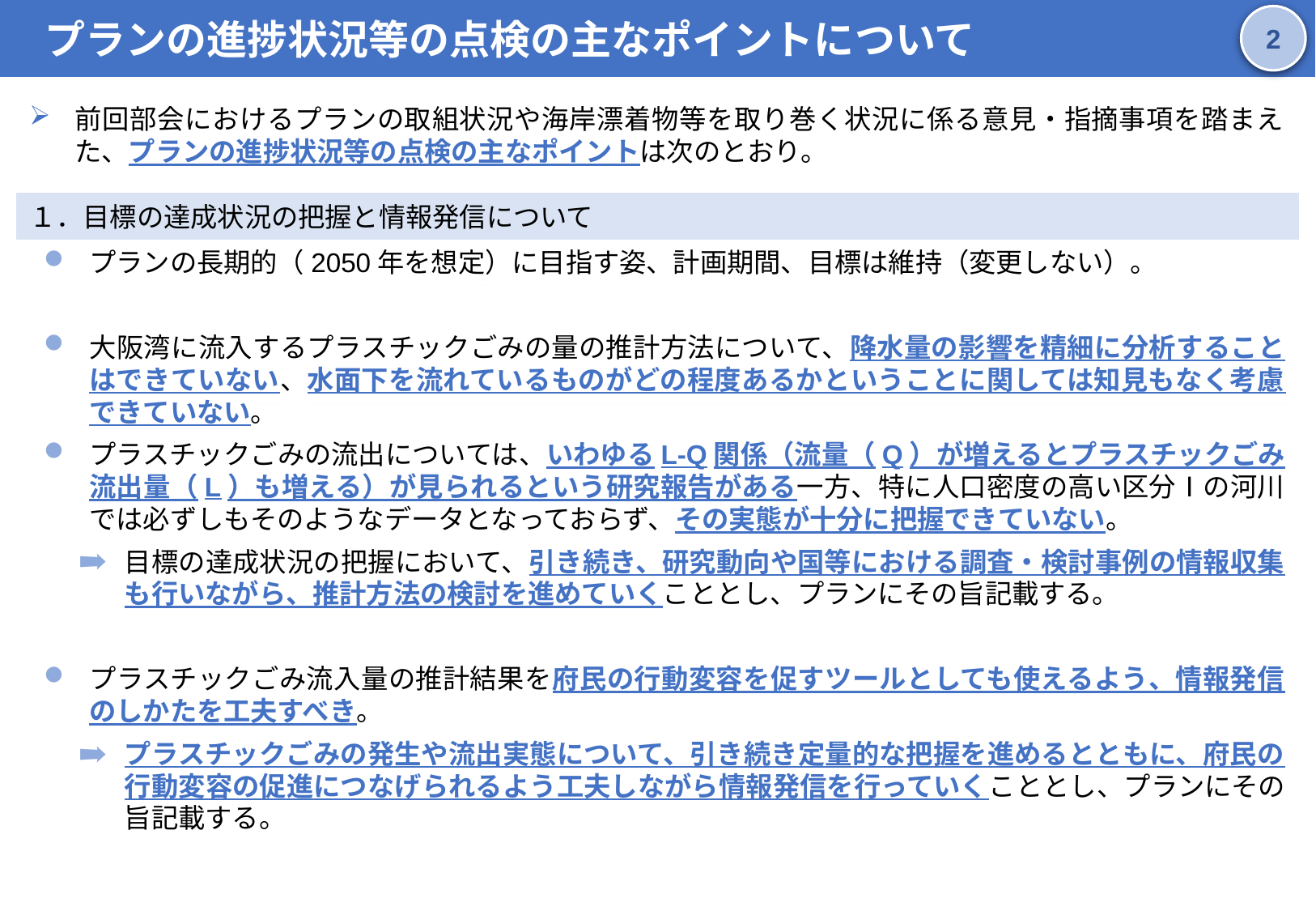

プランの進捗状況等の点検の主なポイントについて
2
前回部会におけるプランの取組状況や海岸漂着物等を取り巻く状況に係る意見・指摘事項を踏まえた、プランの進捗状況等の点検の主なポイントは次のとおり。
１．目標の達成状況の把握と情報発信について
プランの長期的（2050年を想定）に目指す姿、計画期間、目標は維持（変更しない）。

大阪湾に流入するプラスチックごみの量の推計方法について、降水量の影響を精細に分析することはできていない、水面下を流れているものがどの程度あるかということに関しては知見もなく考慮できていない。
プラスチックごみの流出については、いわゆるL-Q関係（流量（Q）が増えるとプラスチックごみ流出量（L）も増える）が見られるという研究報告がある一方、特に人口密度の高い区分Ⅰの河川では必ずしもそのようなデータとなっておらず、その実態が十分に把握できていない。
目標の達成状況の把握において、引き続き、研究動向や国等における調査・検討事例の情報収集も行いながら、推計方法の検討を進めていくこととし、プランにその旨記載する。

プラスチックごみ流入量の推計結果を府民の行動変容を促すツールとしても使えるよう、情報発信のしかたを工夫すべき。
プラスチックごみの発生や流出実態について、引き続き定量的な把握を進めるとともに、府民の行動変容の促進につなげられるよう工夫しながら情報発信を行っていくこととし、プランにその旨記載する。